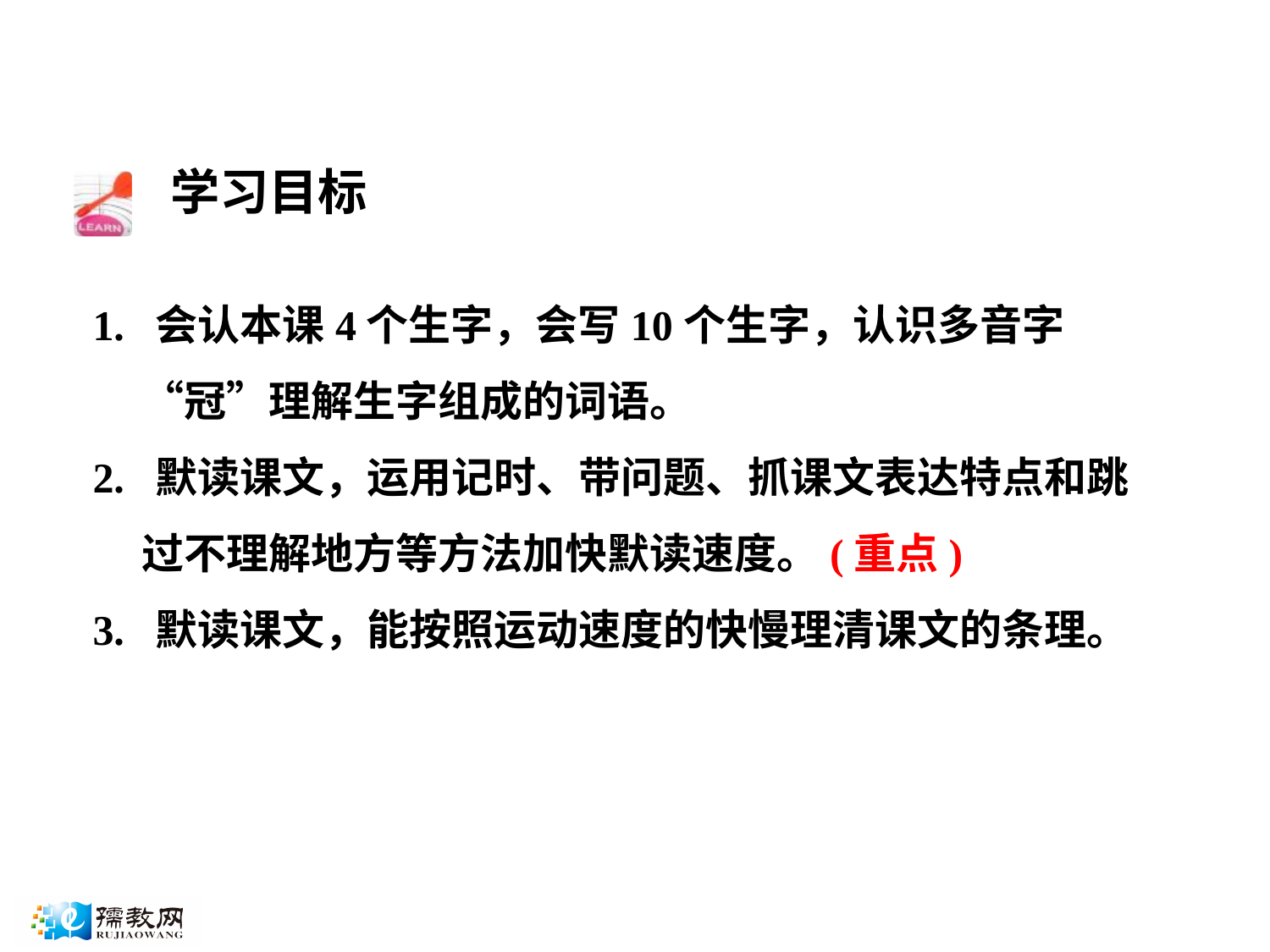

学习目标

1.  会认本课4个生字，会写10个生字，认识多音字“冠”理解生字组成的词语。
2.  默读课文，运用记时、带问题、抓课文表达特点和跳过不理解地方等方法加快默读速度。(重点)
3.  默读课文，能按照运动速度的快慢理清课文的条理。